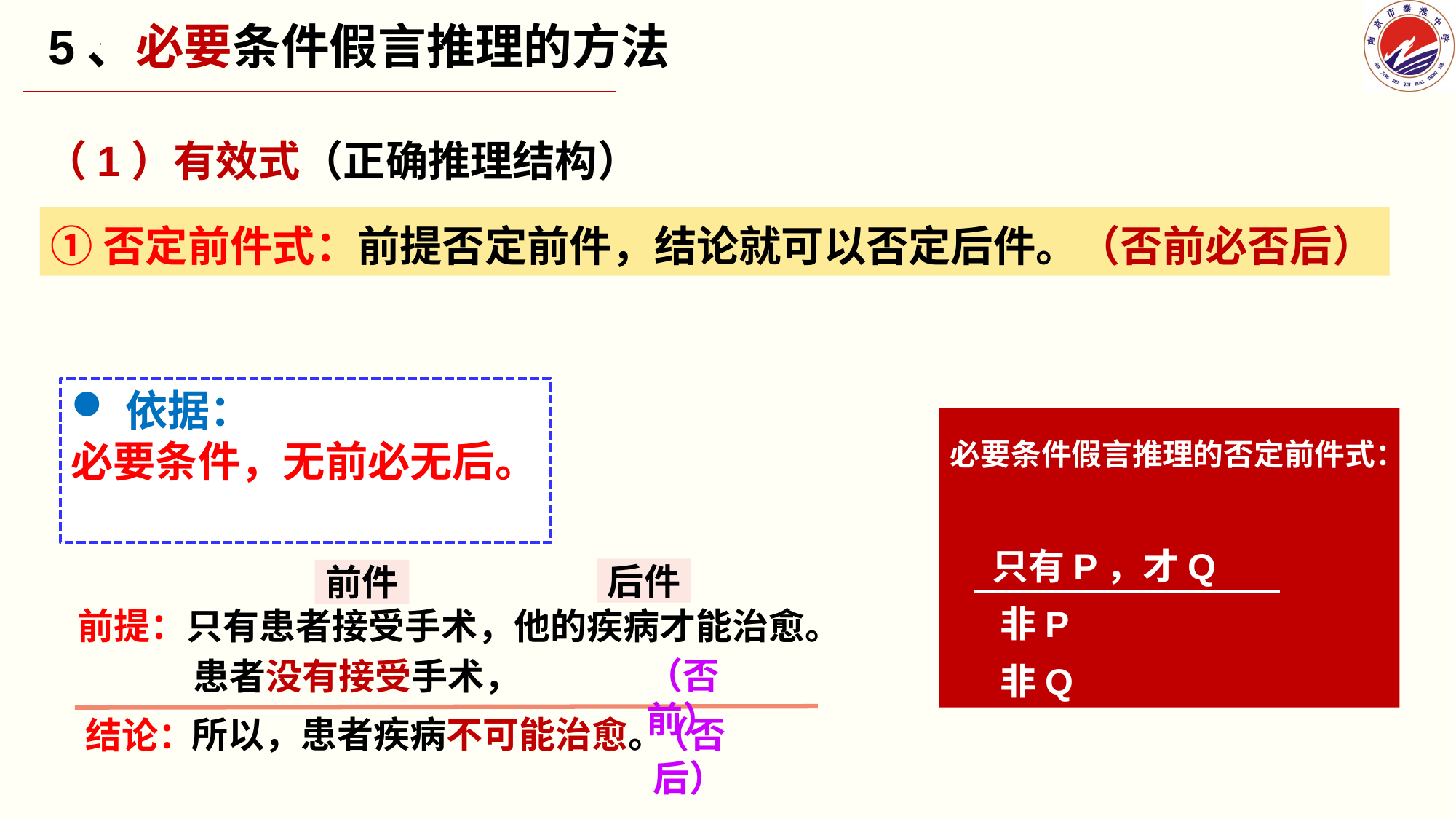

5、必要条件假言推理的方法
（1）有效式（正确推理结构）
①否定前件式：前提否定前件，结论就可以否定后件。（否前必否后）
依据：
必要条件，无前必无后。
必要条件假言推理的否定前件式：
     只有P，才Q
     非P
     非Q
后件
前件
前提：只有患者接受手术，他的疾病才能治愈。
（否前）
患者没有接受手术，
所以，患者疾病不可能治愈。
（否后）
结论：